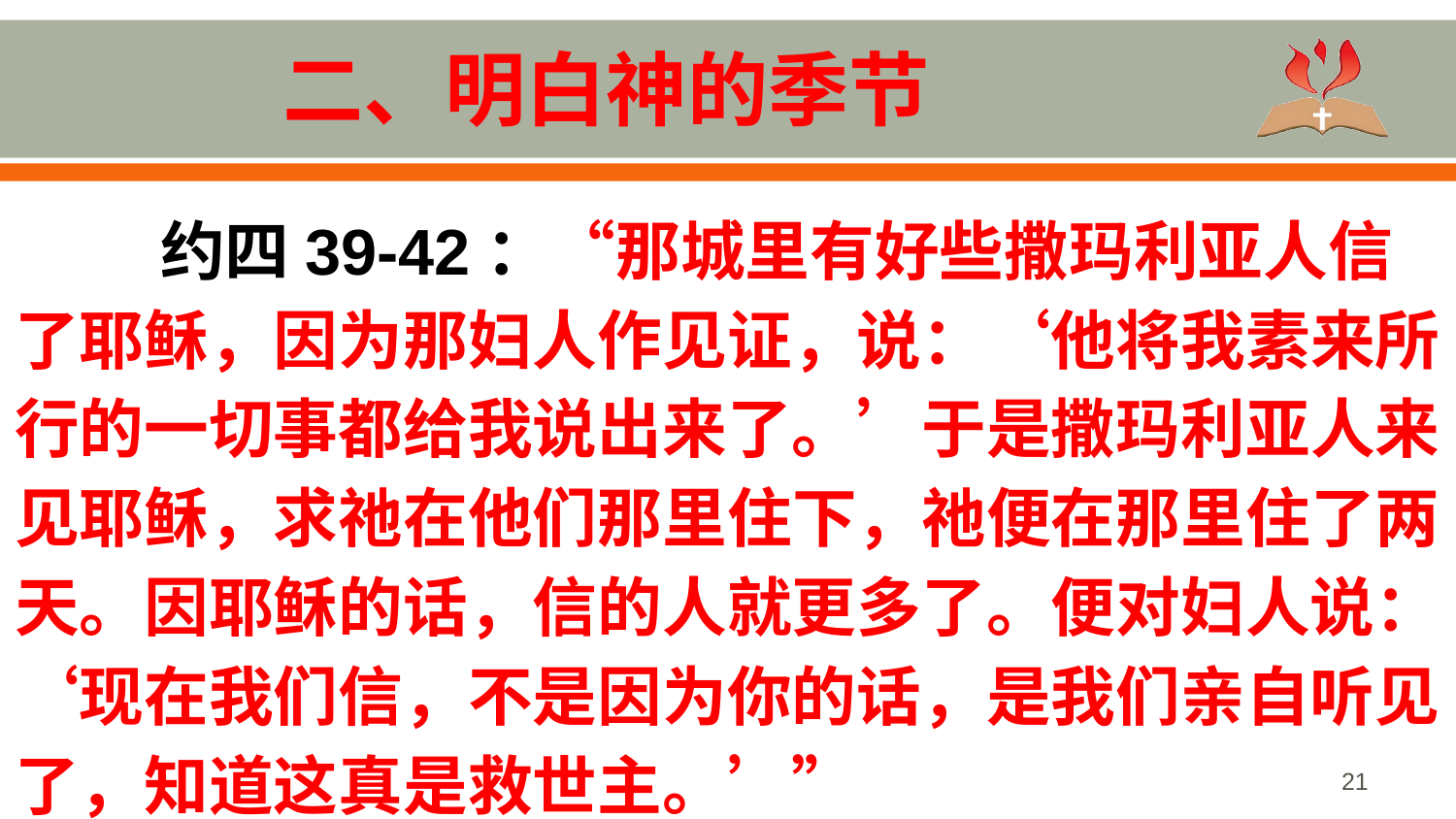

# 二、明白神的季节
	约四39-42：“那城里有好些撒玛利亚人信了耶稣，因为那妇人作见证，说：‘他将我素来所行的一切事都给我说出来了。’于是撒玛利亚人来见耶稣，求祂在他们那里住下，祂便在那里住了两天。因耶稣的话，信的人就更多了。便对妇人说：‘现在我们信，不是因为你的话，是我们亲自听见了，知道这真是救世主。’”

21